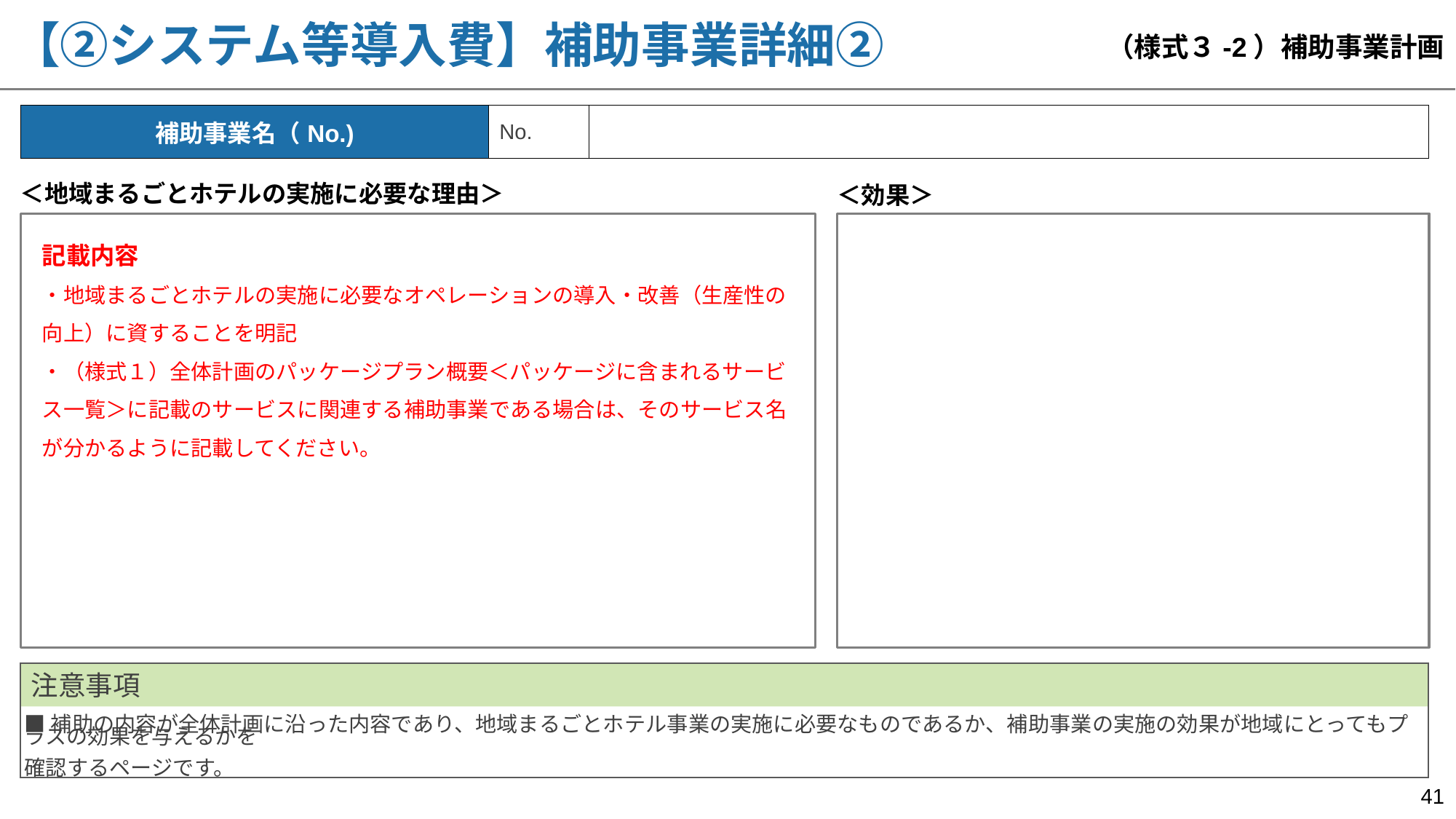

【②システム等導入費】補助事業詳細②
（様式３-2）補助事業計画
| 補助事業名（No.) | No. |  |
| --- | --- | --- |
＜地域まるごとホテルの実施に必要な理由＞
＜効果＞

記載内容
・地域まるごとホテルの実施に必要なオペレーションの導入・改善（生産性の向上）に資することを明記
・（様式１）全体計画のパッケージプラン概要＜パッケージに含まれるサービス一覧＞に記載のサービスに関連する補助事業である場合は、そのサービス名が分かるように記載してください。

注意事項

■補助の内容が全体計画に沿った内容であり、地域まるごとホテル事業の実施に必要なものであるか、補助事業の実施の効果が地域にとってもプラスの効果を与えるかを
確認するページです。
41